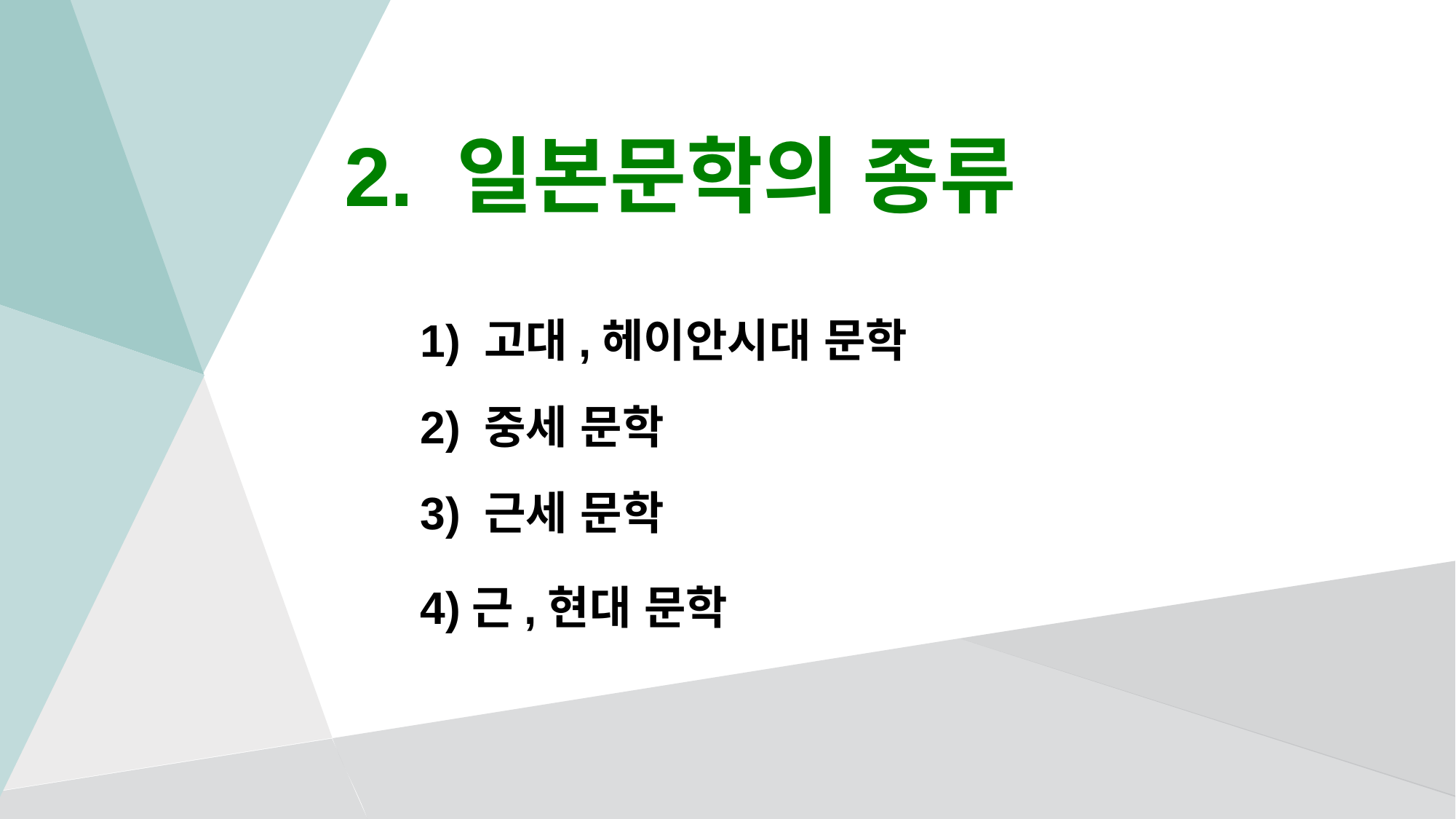

# 2. 일본문학의 종류
1) 고대,헤이안시대 문학
2) 중세 문학
3) 근세 문학
4)근,현대 문학